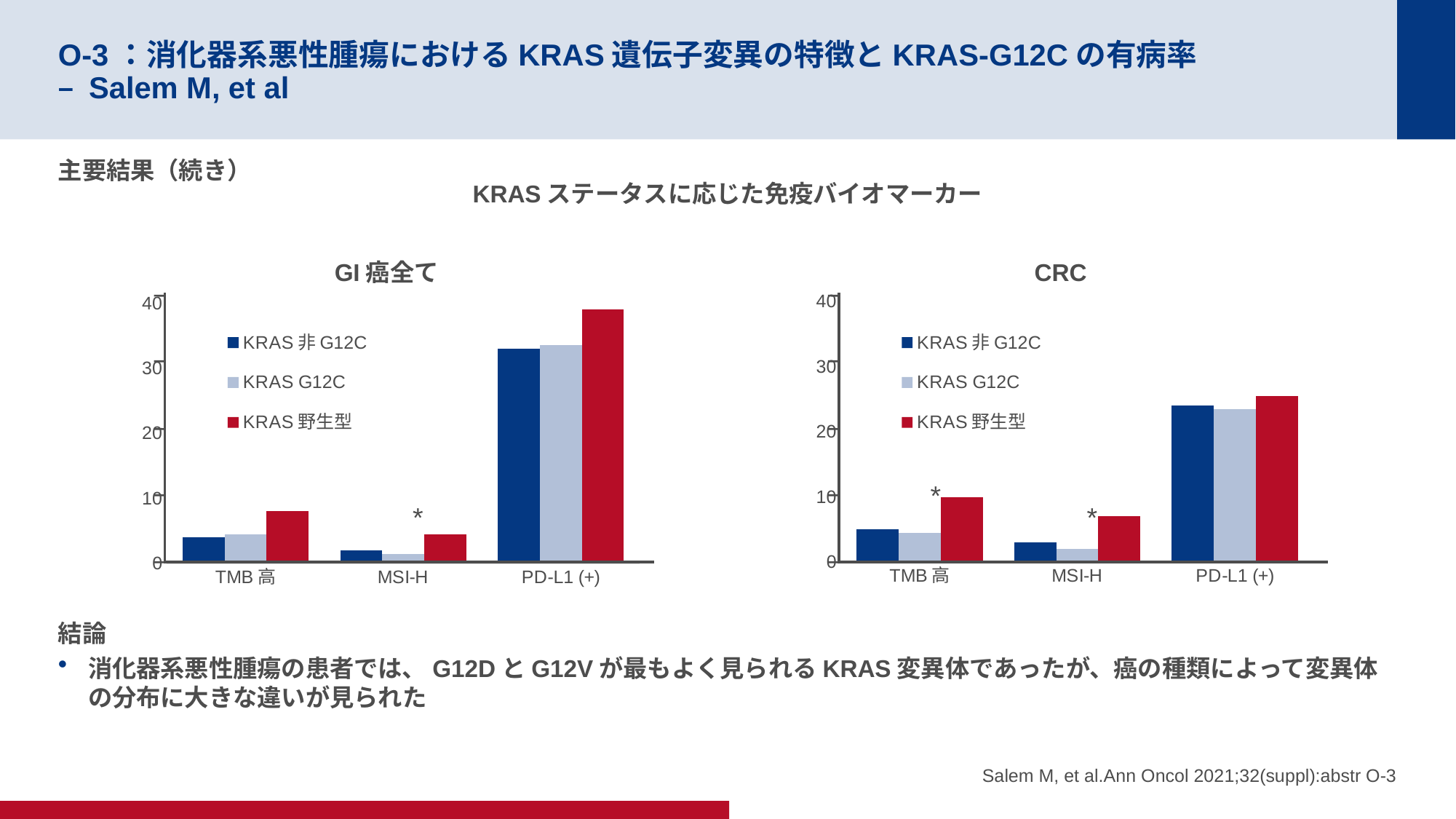

# O-3：消化器系悪性腫瘍におけるKRAS遺伝子変異の特徴とKRAS-G12Cの有病率 – Salem M, et al
主要結果（続き）
結論
消化器系悪性腫瘍の患者では、G12DとG12Vが最もよく見られるKRAS変異体であったが、癌の種類によって変異体の分布に大きな違いが見られた
KRASステータスに応じた免疫バイオマーカー
GI癌全て

### Chart

| Category | KRAS非G12C | KRAS G12C | KRAS野生型 |
|---|---|---|---|
| TMB高 | 4.0 | 4.5 | 8.0 |
| MSI-H | 2.0 | 1.5 | 4.5 |
| PD-L1 (+) | 33.0 | 33.5 | 39.0 |

*
CRC

### Chart

| Category | KRAS非G12C | KRAS G12C | KRAS野生型 |
|---|---|---|---|
| TMB高 | 5.0 | 4.5 | 10.0 |
| MSI-H | 3.0 | 2.0 | 7.0 |
| PD-L1 (+) | 24.0 | 23.5 | 25.5 |

*
*
Salem M, et al.Ann Oncol 2021;32(suppl):abstr O-3